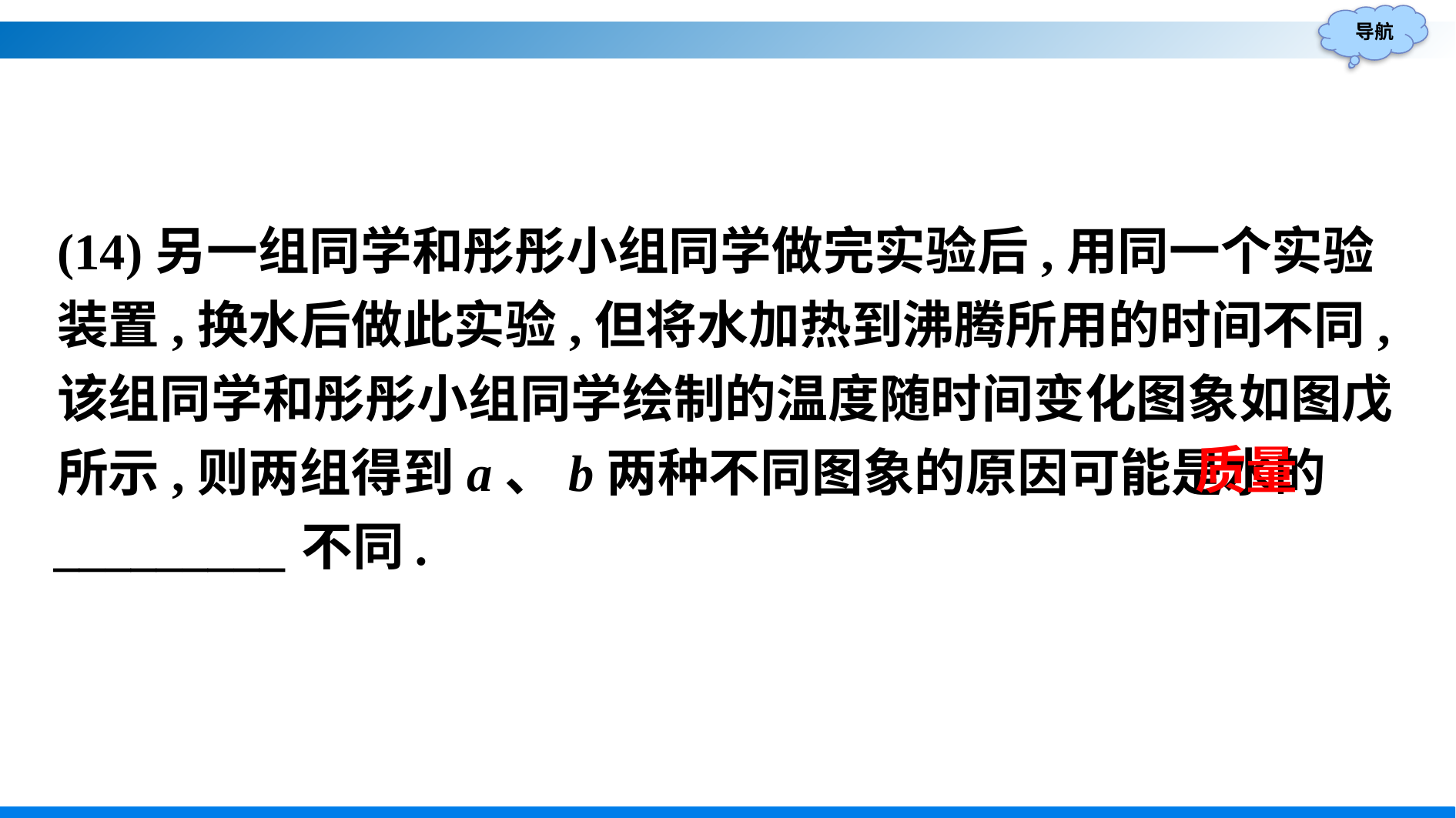

(14)另一组同学和彤彤小组同学做完实验后,用同一个实验装置,换水后做此实验,但将水加热到沸腾所用的时间不同,该组同学和彤彤小组同学绘制的温度随时间变化图象如图戊所示,则两组得到a、b两种不同图象的原因可能是水的_________不同.
质量